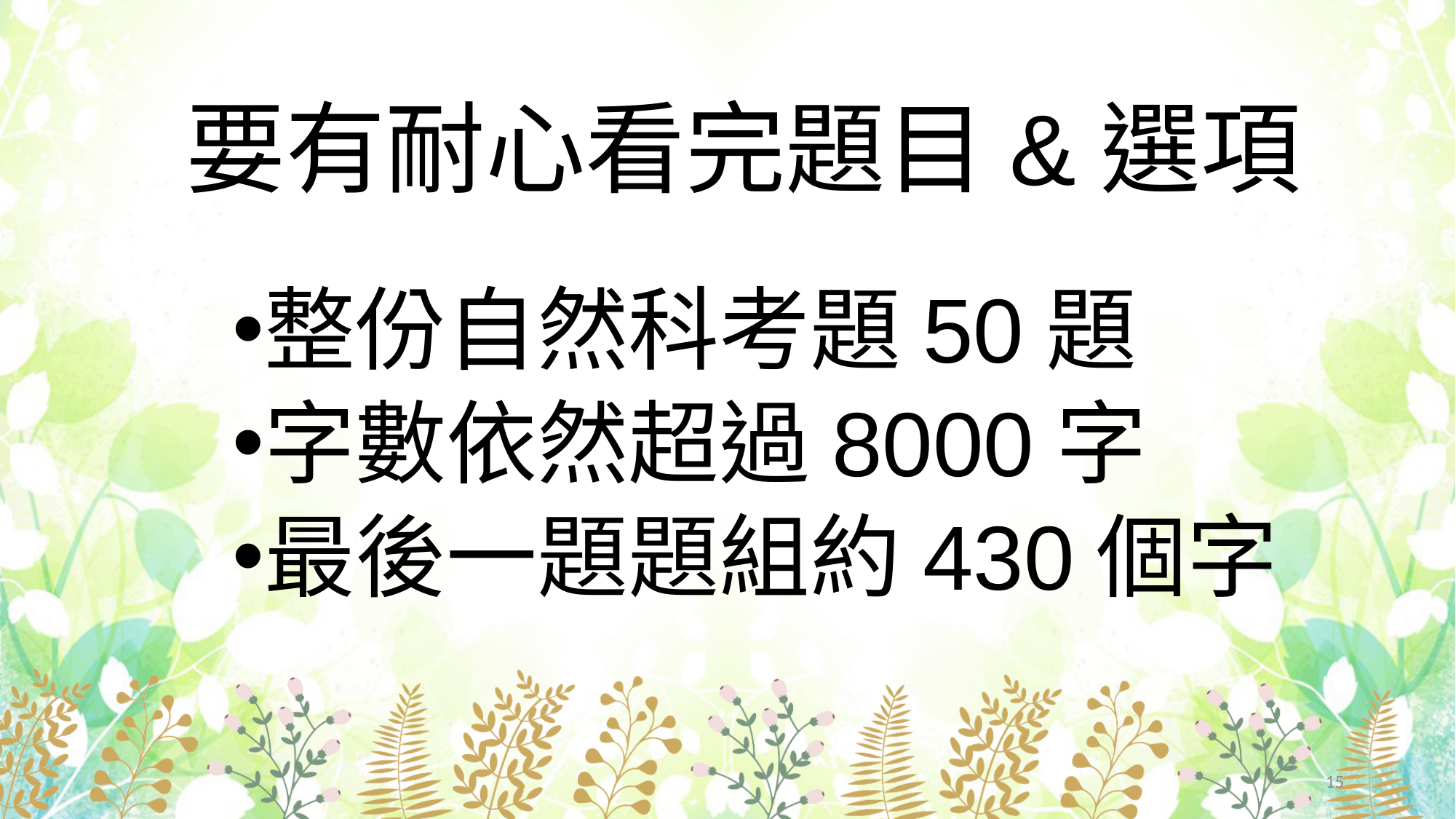

# 要有耐心看完題目&選項
整份自然科考題50題
字數依然超過8000字
最後一題題組約430個字
15